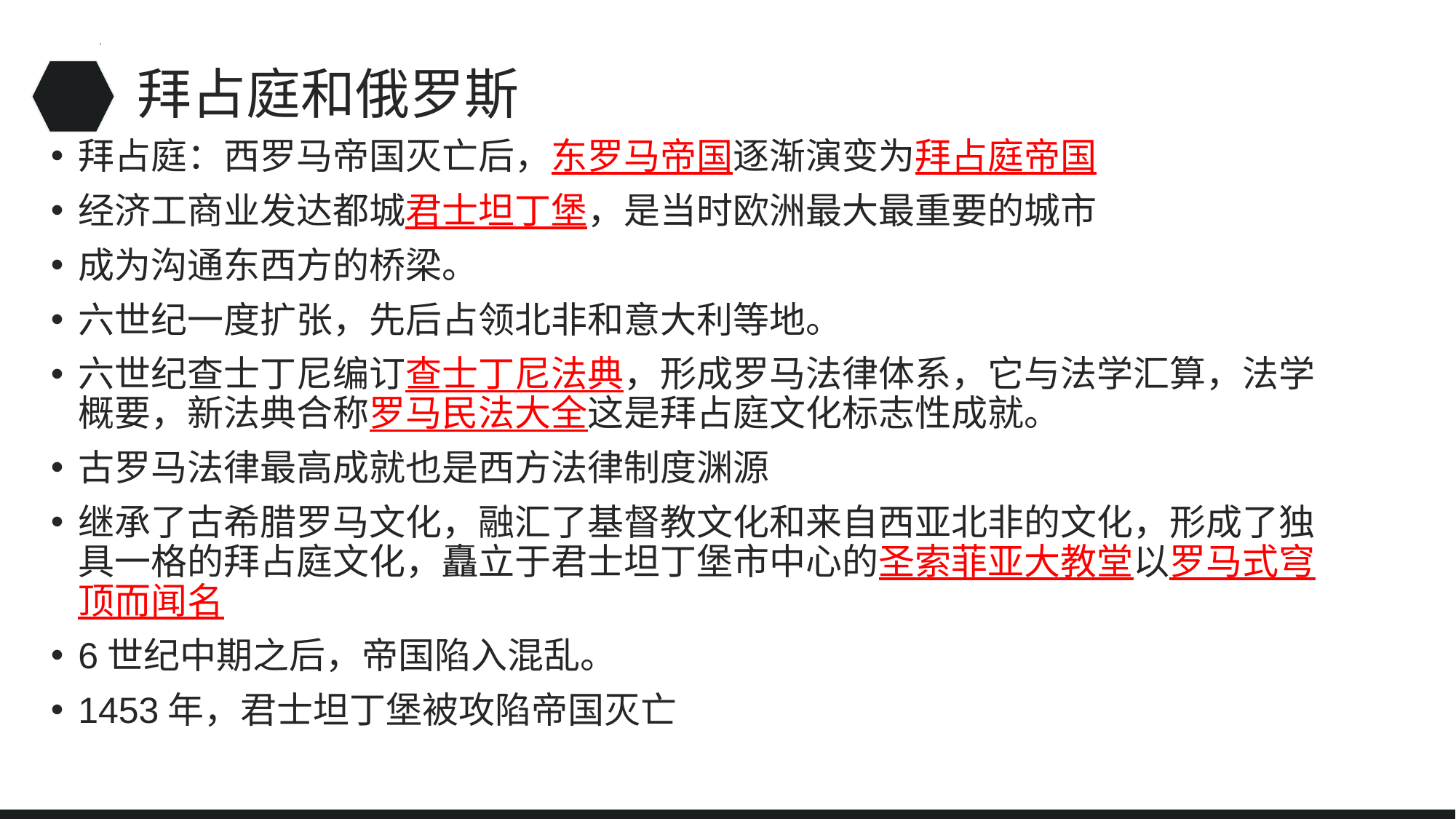

# 拜占庭和俄罗斯
拜占庭：西罗马帝国灭亡后，东罗马帝国逐渐演变为拜占庭帝国
经济工商业发达都城君士坦丁堡，是当时欧洲最大最重要的城市
成为沟通东西方的桥梁。
六世纪一度扩张，先后占领北非和意大利等地。
六世纪查士丁尼编订查士丁尼法典，形成罗马法律体系，它与法学汇算，法学概要，新法典合称罗马民法大全这是拜占庭文化标志性成就。
古罗马法律最高成就也是西方法律制度渊源
继承了古希腊罗马文化，融汇了基督教文化和来自西亚北非的文化，形成了独具一格的拜占庭文化，矗立于君士坦丁堡市中心的圣索菲亚大教堂以罗马式穹顶而闻名
6世纪中期之后，帝国陷入混乱。
1453年，君士坦丁堡被攻陷帝国灭亡